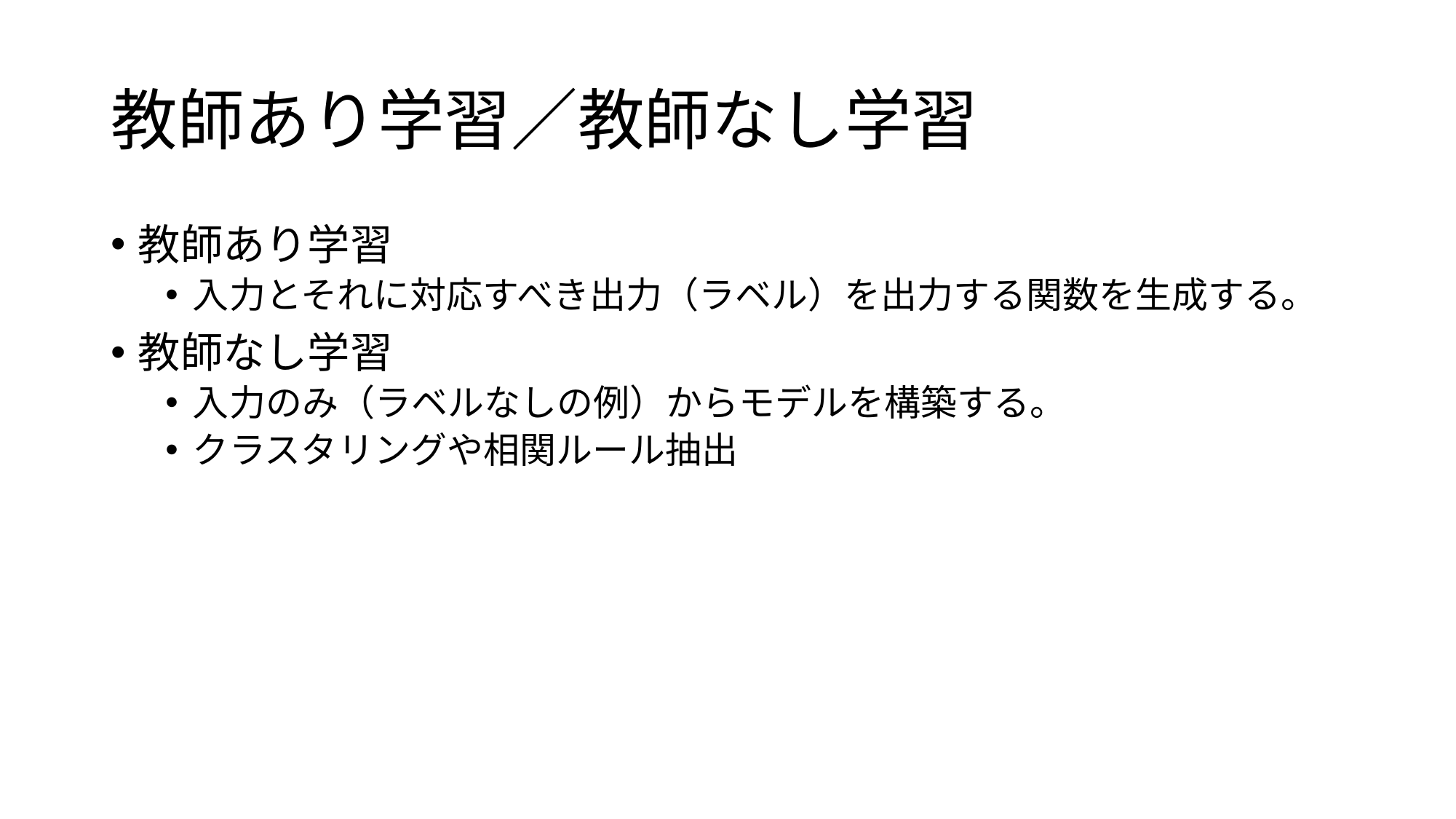

# 教師あり学習／教師なし学習
教師あり学習
入力とそれに対応すべき出力（ラベル）を出力する関数を生成する。
教師なし学習
入力のみ（ラベルなしの例）からモデルを構築する。
クラスタリングや相関ルール抽出